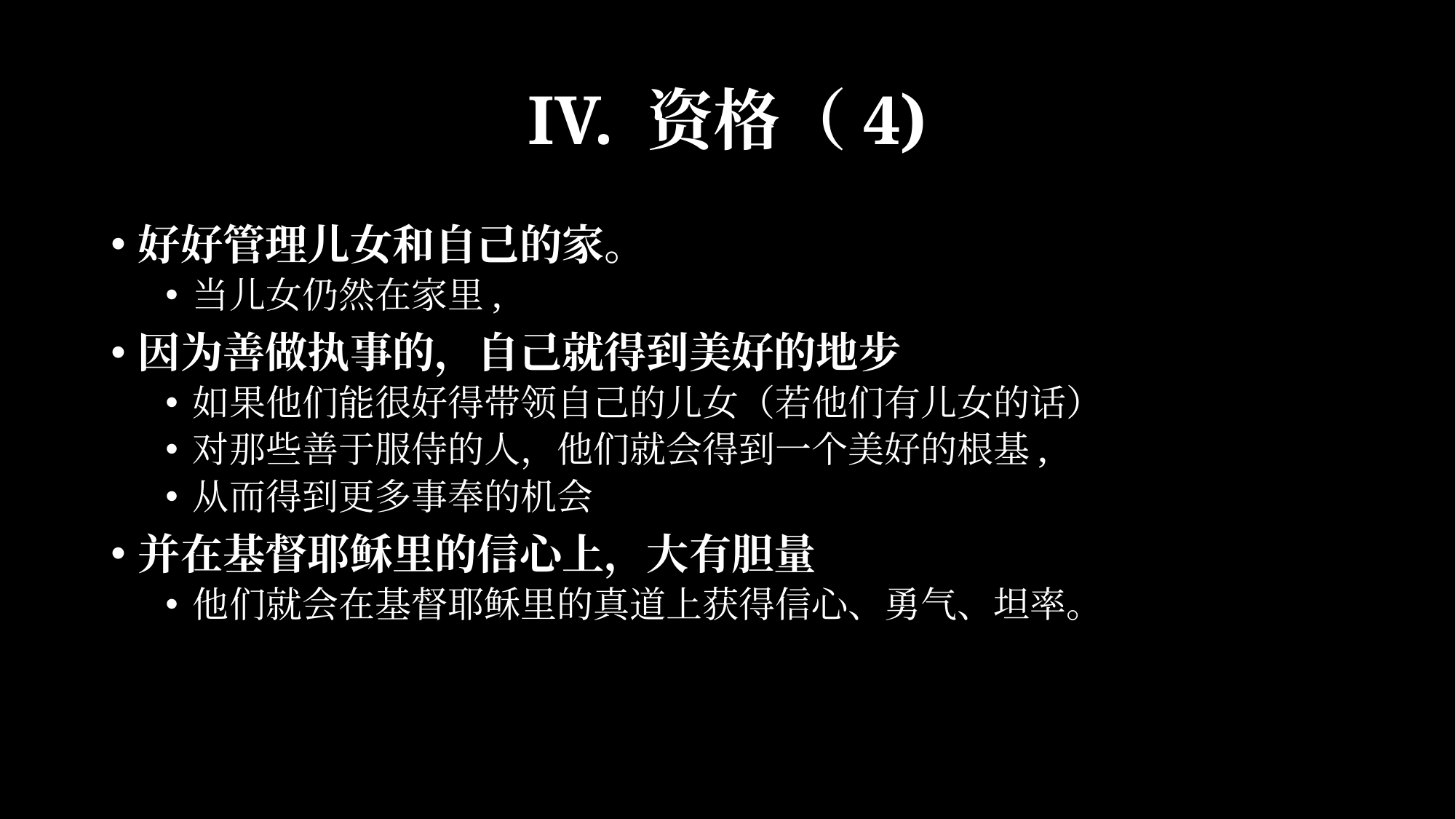

# IV. 资格（4)
好好管理儿女和自己的家。
当儿女仍然在家里,
因为善做执事的，自己就得到美好的地步
如果他们能很好得带领自己的儿女（若他们有儿女的话）
对那些善于服侍的人，他们就会得到一个美好的根基,
从而得到更多事奉的机会
并在基督耶稣里的信心上，大有胆量
他们就会在基督耶稣里的真道上获得信心、勇气、坦率。